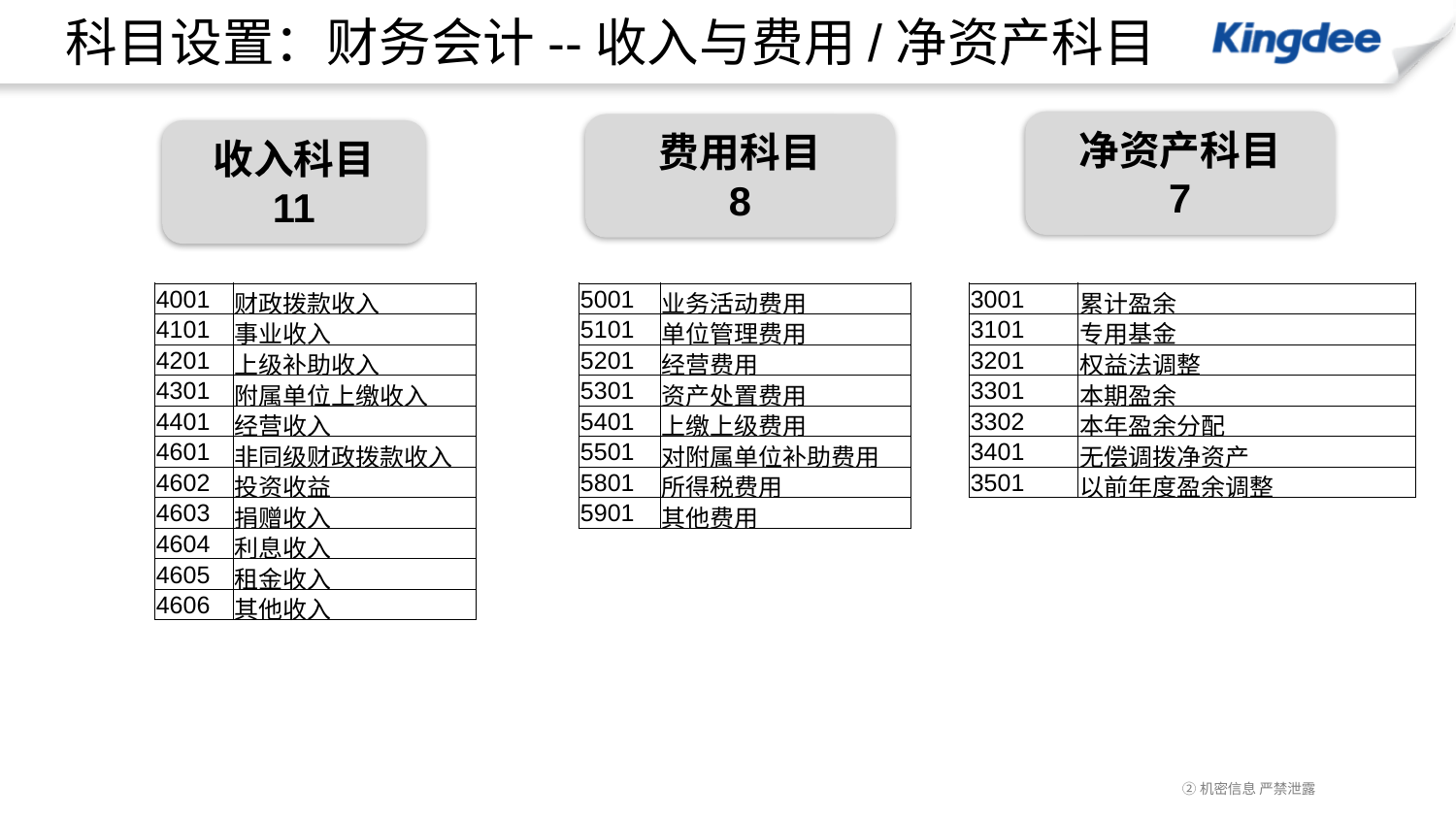

# 科目设置：财务会计--收入与费用/净资产科目
净资产科目
7
费用科目
8
收入科目
11
| 4001 | 财政拨款收入 |
| --- | --- |
| 4101 | 事业收入 |
| 4201 | 上级补助收入 |
| 4301 | 附属单位上缴收入 |
| 4401 | 经营收入 |
| 4601 | 非同级财政拨款收入 |
| 4602 | 投资收益 |
| 4603 | 捐赠收入 |
| 4604 | 利息收入 |
| 4605 | 租金收入 |
| 4606 | 其他收入 |
| 5001 | 业务活动费用 |
| --- | --- |
| 5101 | 单位管理费用 |
| 5201 | 经营费用 |
| 5301 | 资产处置费用 |
| 5401 | 上缴上级费用 |
| 5501 | 对附属单位补助费用 |
| 5801 | 所得税费用 |
| 5901 | 其他费用 |
| 3001 | 累计盈余 |
| --- | --- |
| 3101 | 专用基金 |
| 3201 | 权益法调整 |
| 3301 | 本期盈余 |
| 3302 | 本年盈余分配 |
| 3401 | 无偿调拨净资产 |
| 3501 | 以前年度盈余调整 |